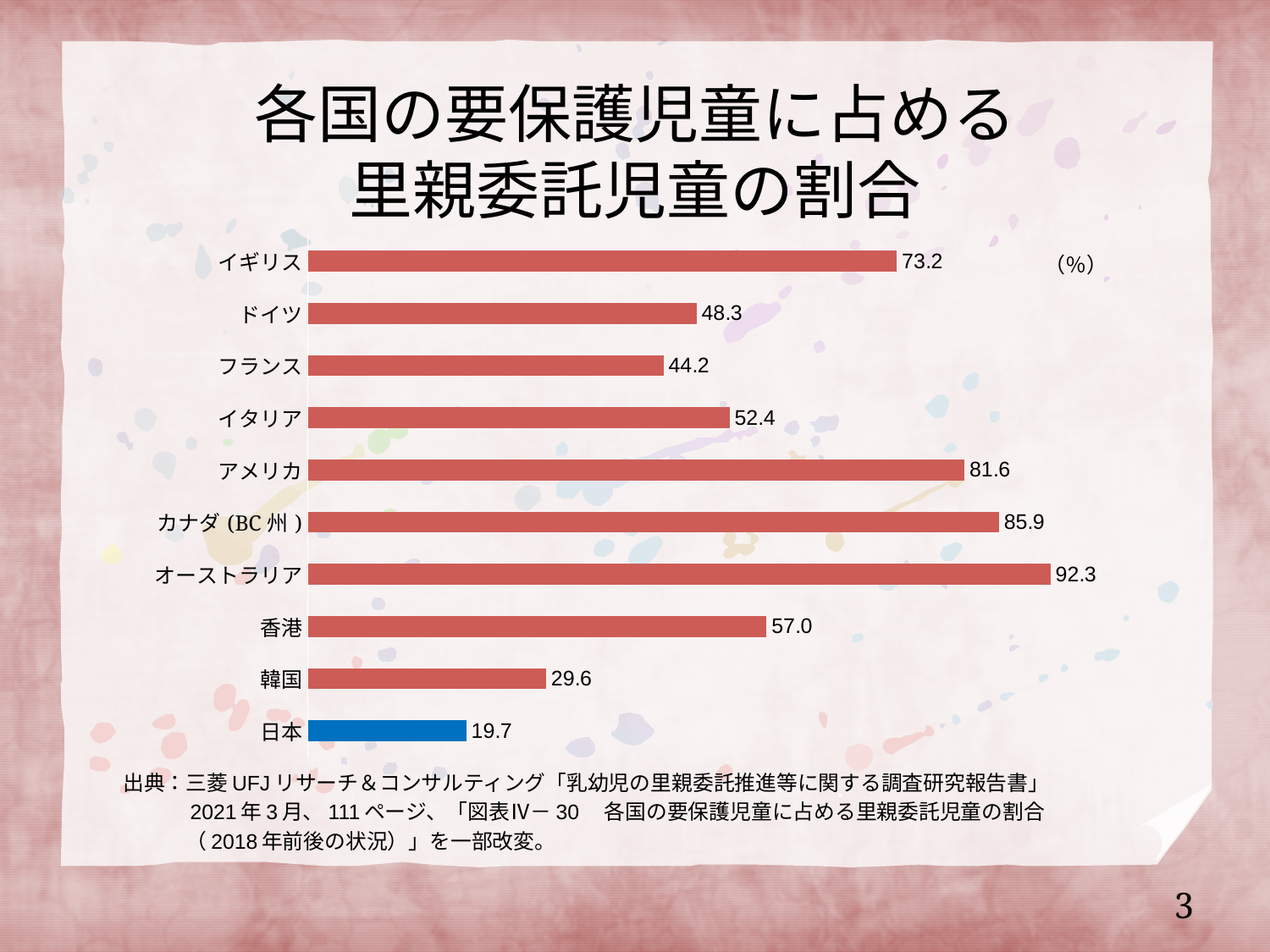

# 各国の要保護児童に占める 里親委託児童の割合

### Chart

| Category | 系列 1 |
|---|---|
| 日本 | 19.7 |
| 韓国 | 29.6 |
| 香港 | 57.0 |
| オーストラリア | 92.3 |
| カナダ(BC州) | 85.9 |
| アメリカ | 81.6 |
| イタリア | 52.4 |
| フランス | 44.2 |
| ドイツ | 48.3 |
| イギリス | 73.2 |
（％）
出典：三菱UFJリサーチ＆コンサルティング「乳幼児の里親委託推進等に関する調査研究報告書」
　　　2021年3月、111ページ、「図表Ⅳ－30　各国の要保護児童に占める里親委託児童の割合
　　　（2018年前後の状況）」を一部改変。

3